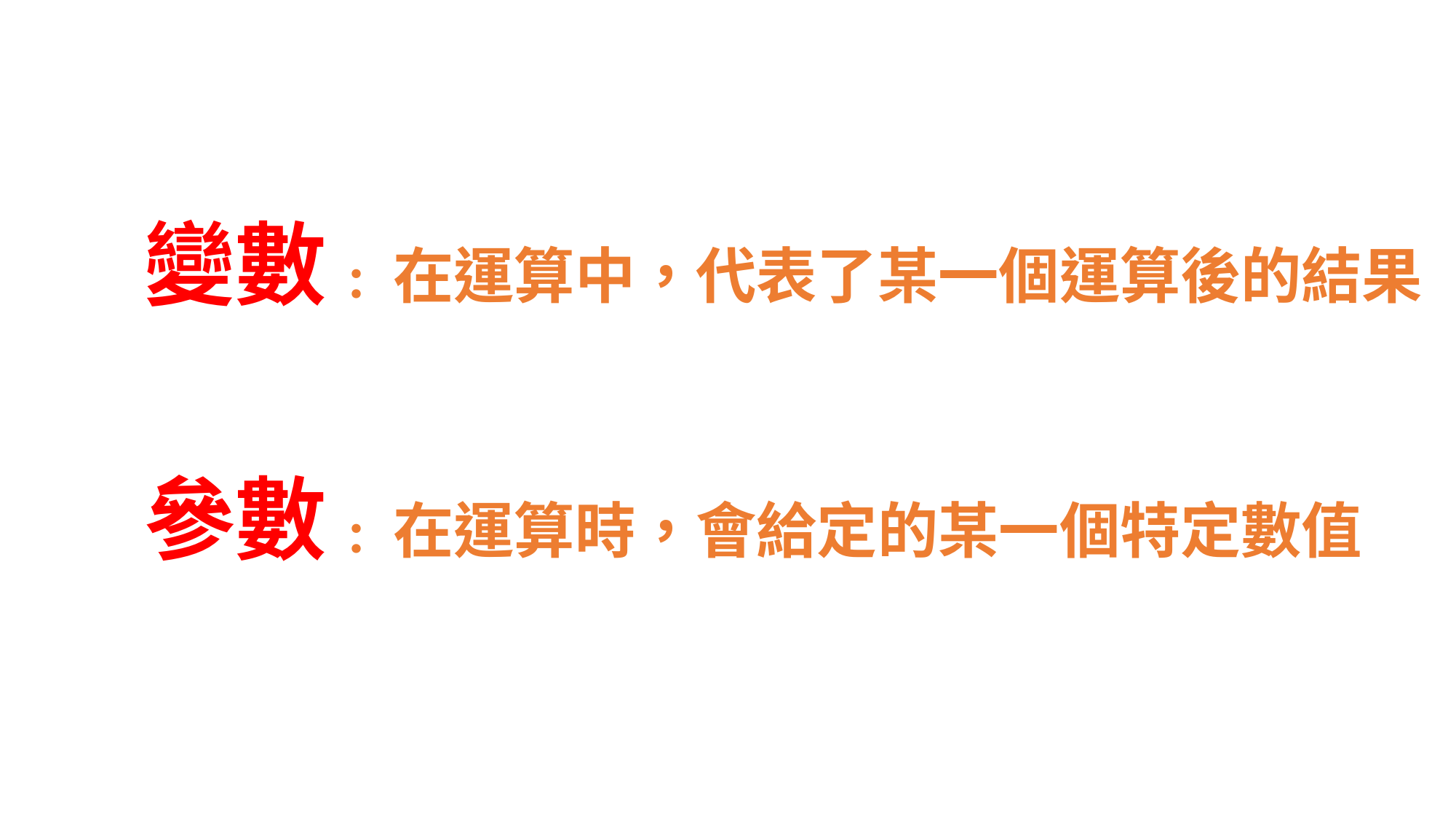

變數: 在運算中，代表了某一個運算後的結果

參數: 在運算時，會給定的某一個特定數值